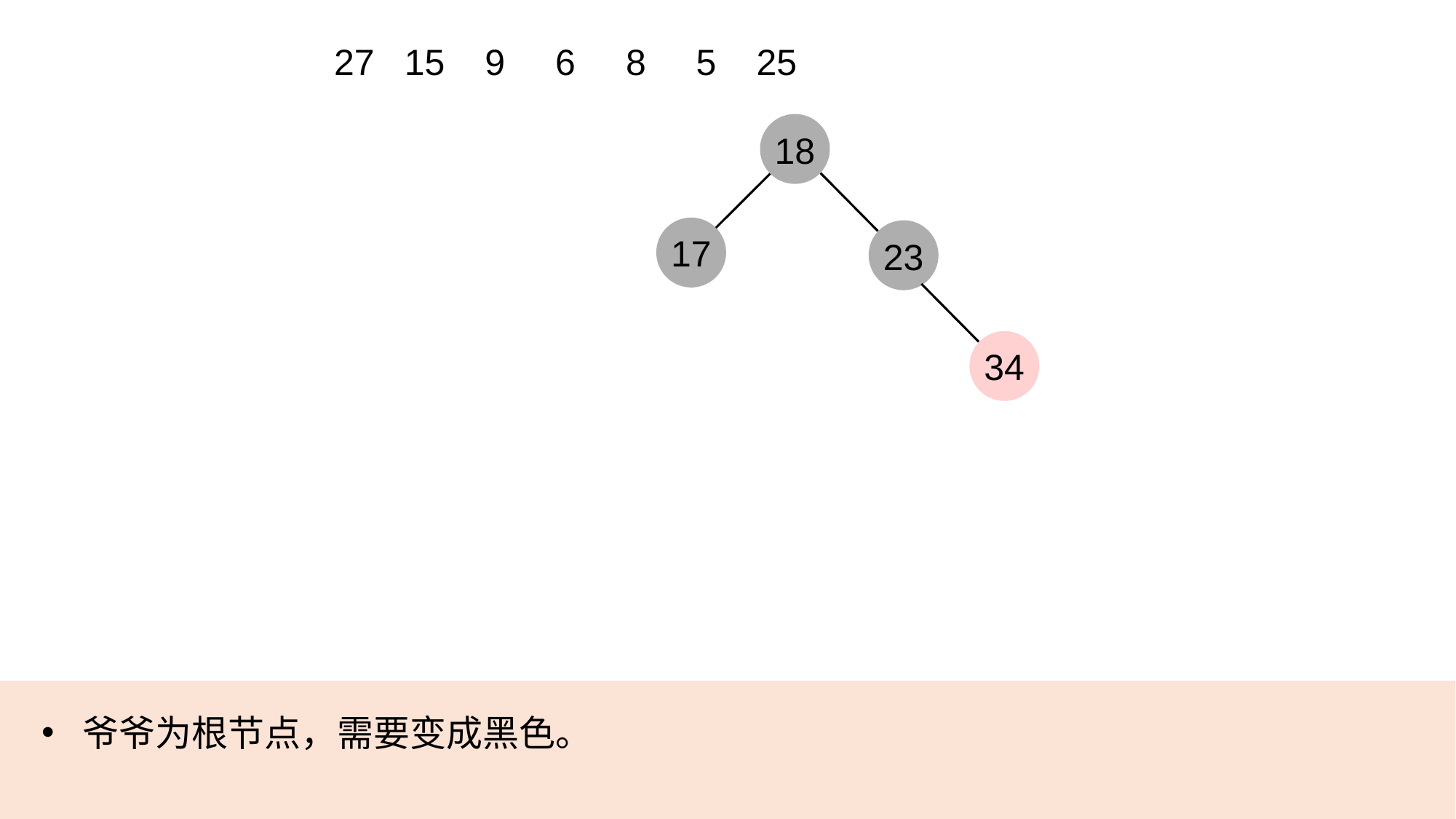

27
15
9
6
8
5
25

18

17
23

34

爷爷为根节点，需要变成黑色。